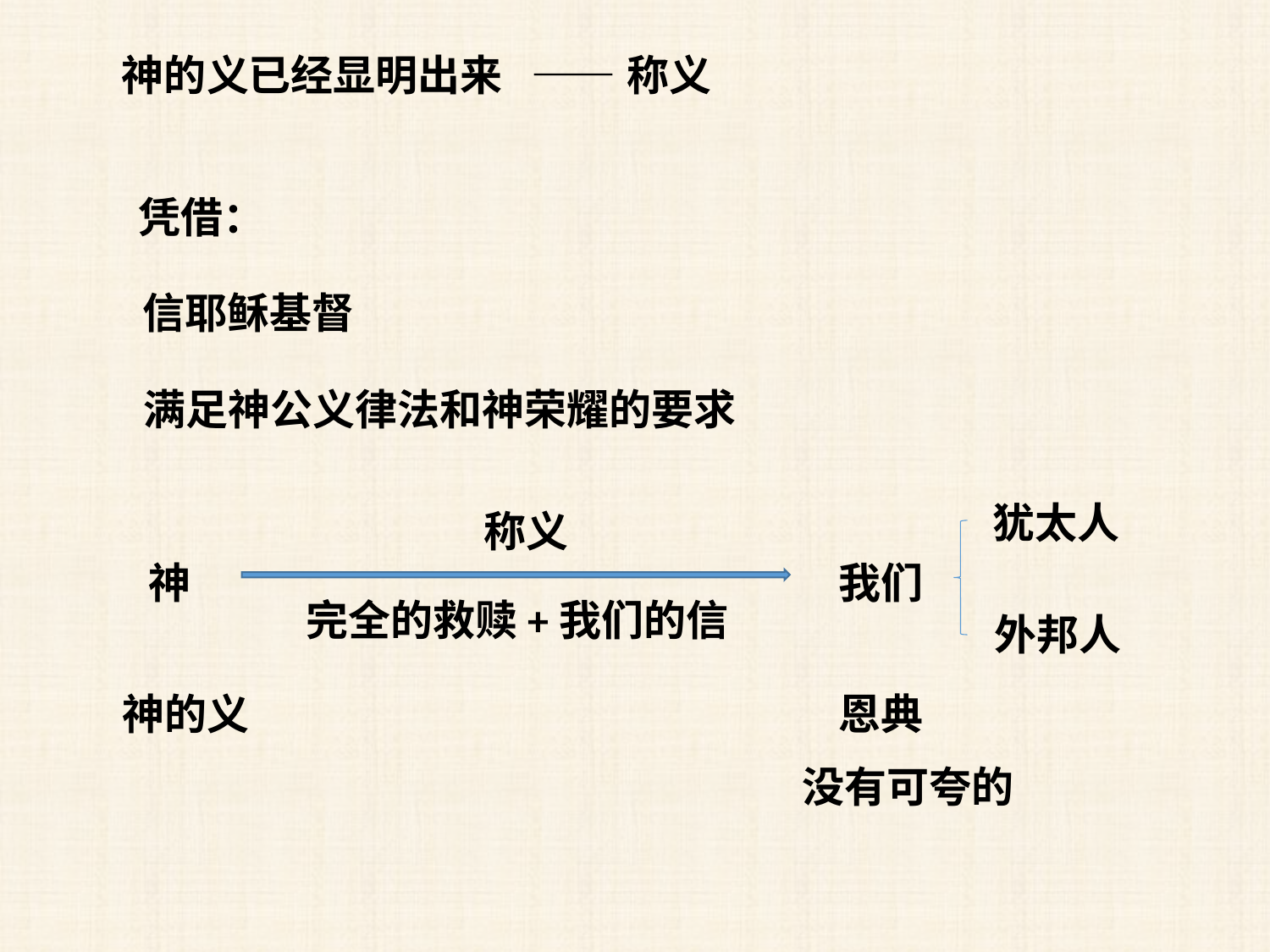

神的义已经显明出来
——称义
凭借：
信耶稣基督
满足神公义律法和神荣耀的要求
犹太人
称义

神
我们

完全的救赎+我们的信
外邦人
神的义
恩典
没有可夸的